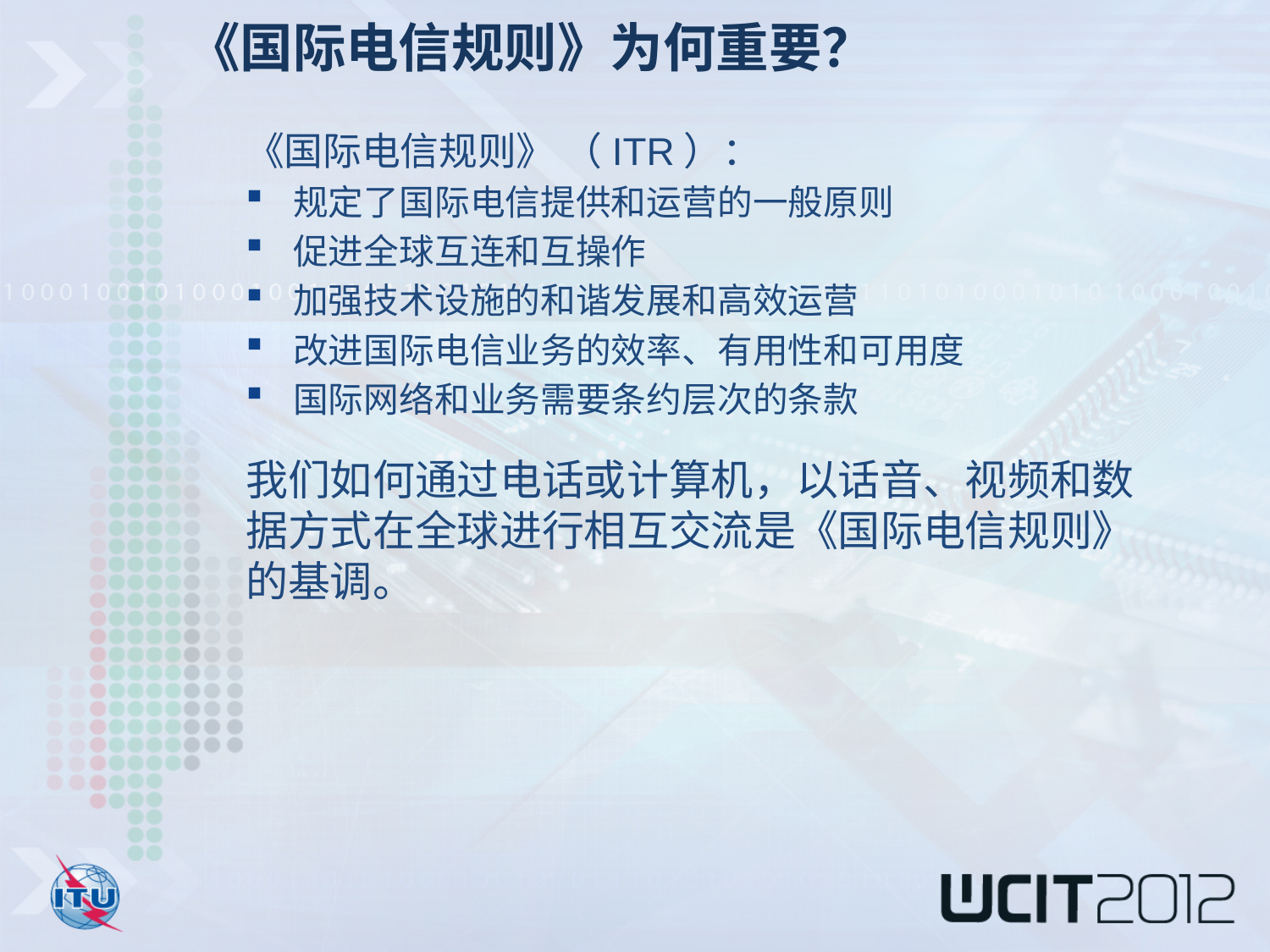

《国际电信规则》为何重要？
《国际电信规则》 （ITR）：
规定了国际电信提供和运营的一般原则
促进全球互连和互操作
加强技术设施的和谐发展和高效运营
改进国际电信业务的效率、有用性和可用度
国际网络和业务需要条约层次的条款

我们如何通过电话或计算机，以话音、视频和数据方式在全球进行相互交流是《国际电信规则》的基调。